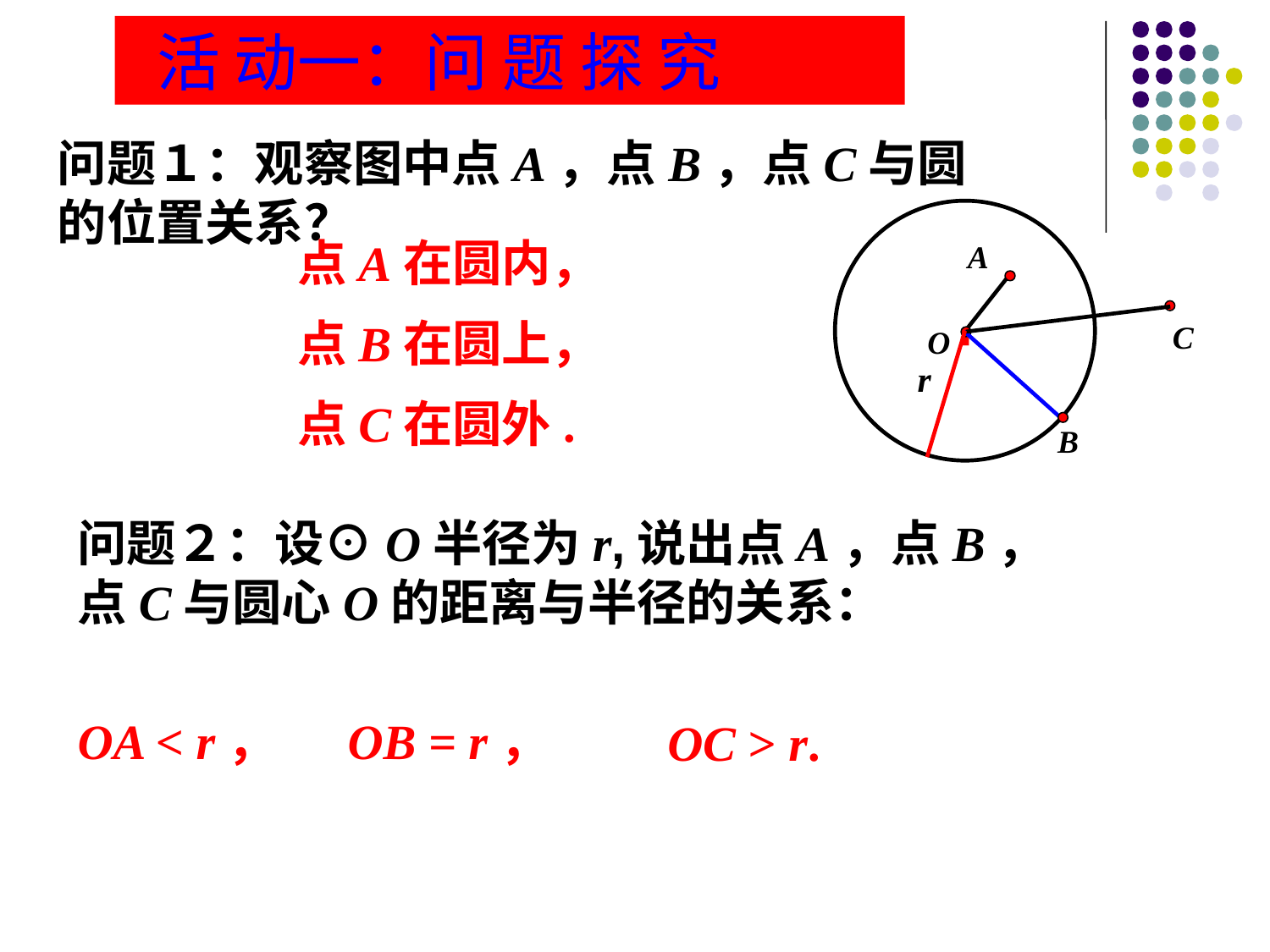

活 动一：问 题 探 究
问题１：观察图中点A，点B，点C与圆的位置关系？
·
点A在圆内，
A

点B在圆上，

C
O
学科网

r
点C在圆外.

B
问题２：设⊙O半径为r,说出点A，点B，点C与圆心O的距离与半径的关系：
OA < r，
OB = r，
OC > r.